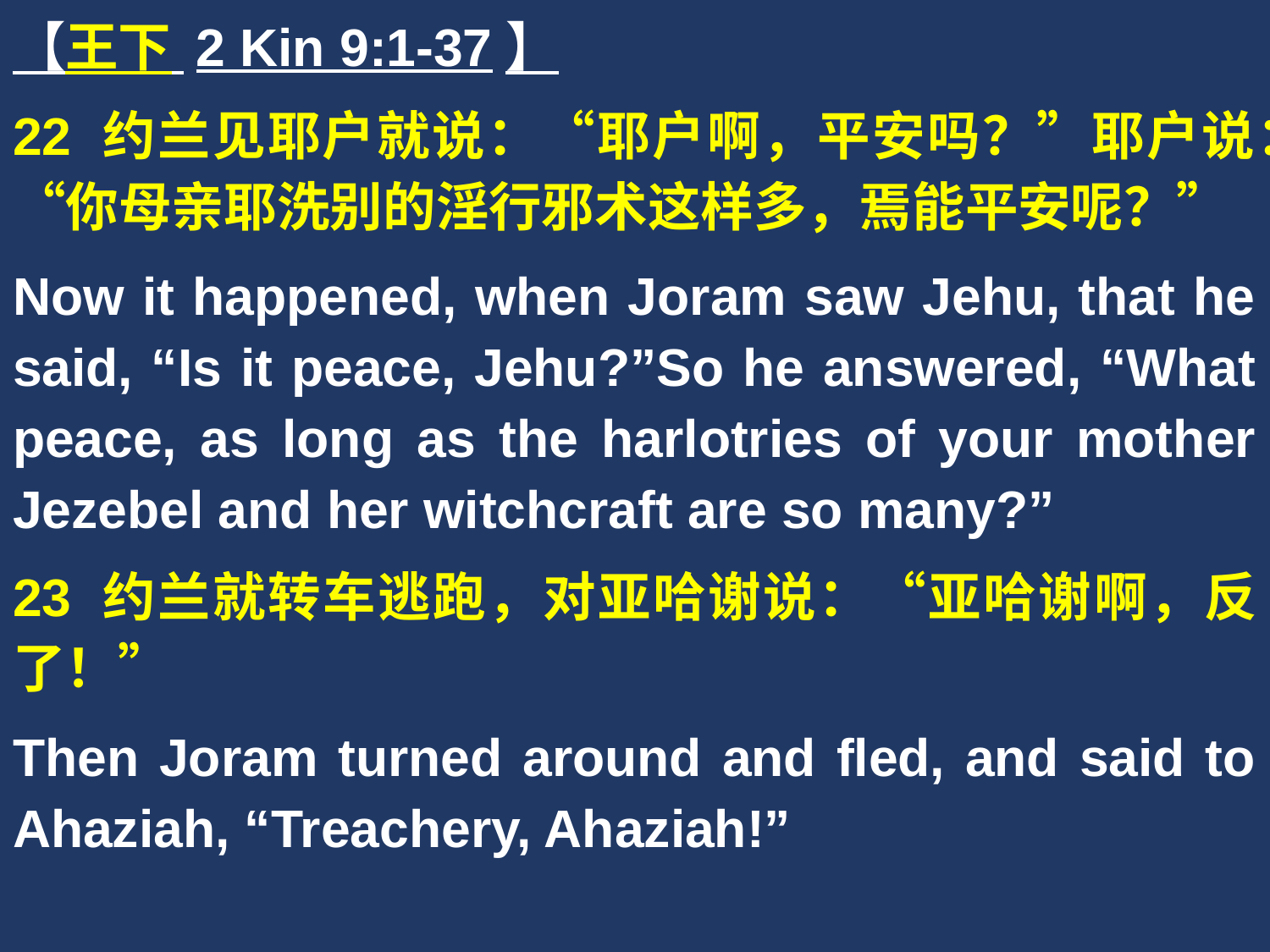

【王下 2 Kin 9:1-37】
22 约兰见耶户就说：“耶户啊，平安吗？”耶户说：“你母亲耶洗别的淫行邪术这样多，焉能平安呢？”
Now it happened, when Joram saw Jehu, that he said, “Is it peace, Jehu?”So he answered, “What peace, as long as the harlotries of your mother Jezebel and her witchcraft are so many?”
23 约兰就转车逃跑，对亚哈谢说：“亚哈谢啊，反了！”
Then Joram turned around and fled, and said to Ahaziah, “Treachery, Ahaziah!”